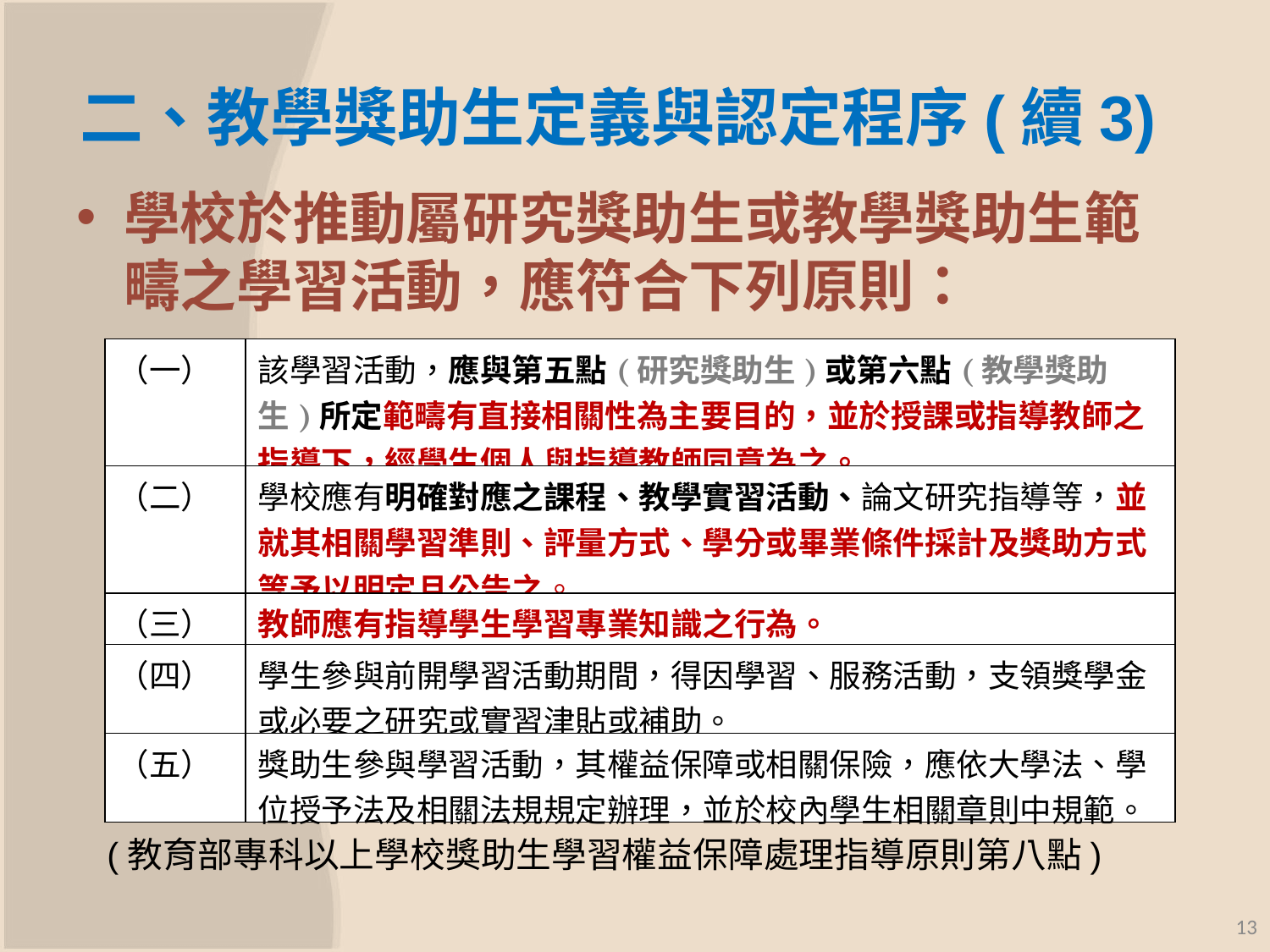

# 二、教學獎助生定義與認定程序(續3)
學校於推動屬研究獎助生或教學獎助生範疇之學習活動，應符合下列原則：

| （一） | 該學習活動，應與第五點(研究獎助生)或第六點(教學獎助生)所定範疇有直接相關性為主要目的，並於授課或指導教師之指導下，經學生個人與指導教師同意為之。 |
| --- | --- |
| （二） | 學校應有明確對應之課程、教學實習活動、論文研究指導等，並就其相關學習準則、評量方式、學分或畢業條件採計及獎助方式等予以明定且公告之。 |
| （三） | 教師應有指導學生學習專業知識之行為。 |
| （四） | 學生參與前開學習活動期間，得因學習、服務活動，支領獎學金或必要之研究或實習津貼或補助。 |
| （五） | 獎助生參與學習活動，其權益保障或相關保險，應依大學法、學位授予法及相關法規規定辦理，並於校內學生相關章則中規範。 |
(教育部專科以上學校獎助生學習權益保障處理指導原則第八點)
13